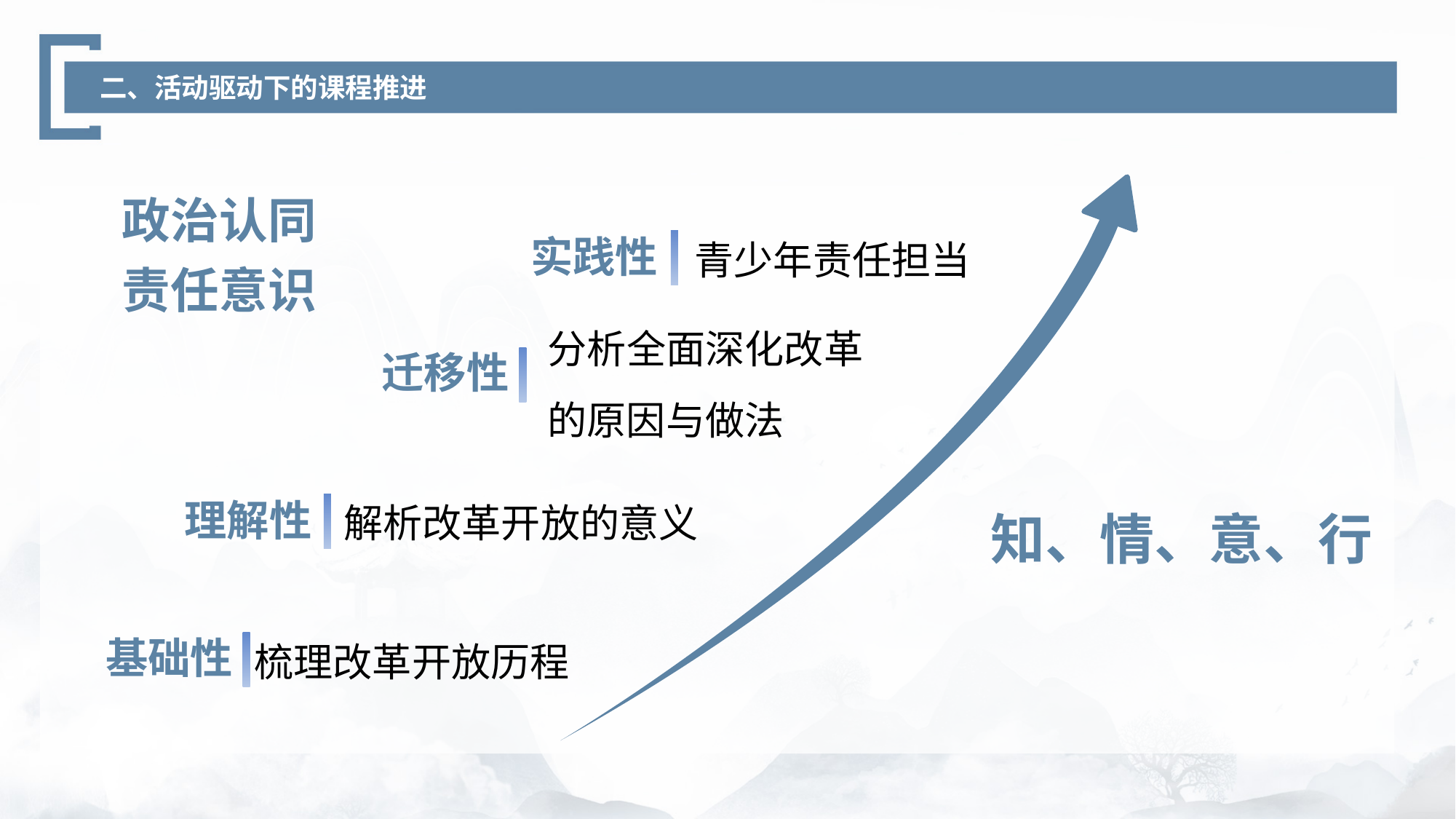

二、活动驱动下的课程推进
政治认同
责任意识
青少年责任担当

实践性
分析全面深化改革
的原因与做法
迁移性

解析改革开放的意义
知、情、意、行
理解性

梳理改革开放历程
基础性